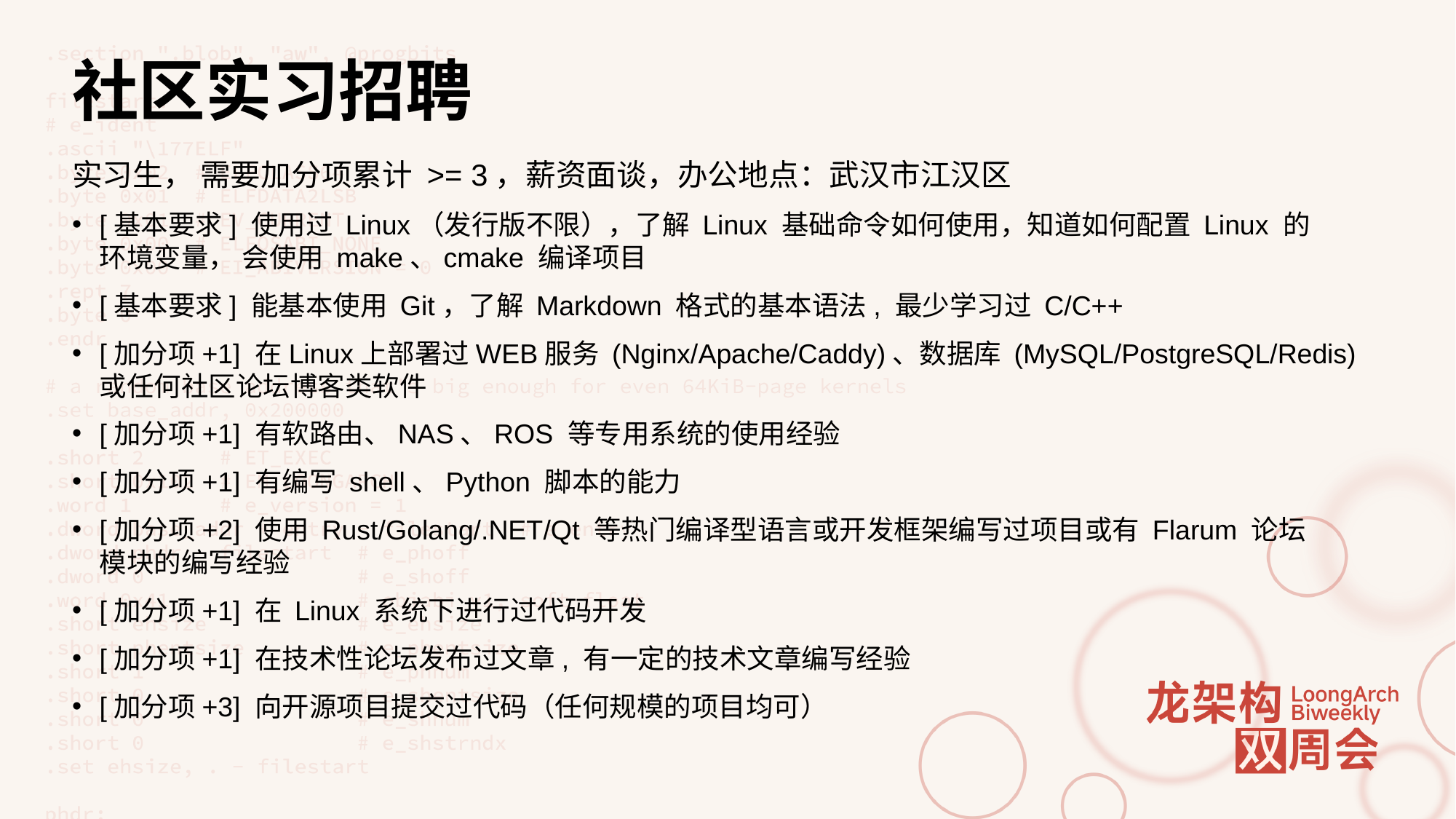

# 社区实习招聘
实习生， 需要加分项累计 >= 3，薪资面谈，办公地点：武汉市江汉区
[基本要求] 使用过 Linux（发行版不限），了解 Linux 基础命令如何使用，知道如何配置 Linux 的
环境变量， 会使用 make、cmake 编译项目
[基本要求] 能基本使用 Git，了解 Markdown 格式的基本语法, 最少学习过 C/C++
[加分项+1] 在Linux上部署过WEB服务 (Nginx/Apache/Caddy)、数据库 (MySQL/PostgreSQL/Redis)
或任何社区论坛博客类软件
[加分项+1] 有软路由、NAS、ROS 等专用系统的使用经验
[加分项+1] 有编写 shell、Python 脚本的能力
[加分项+2] 使用 Rust/Golang/.NET/Qt 等热门编译型语言或开发框架编写过项目或有 Flarum 论坛
模块的编写经验
[加分项+1] 在 Linux 系统下进行过代码开发
[加分项+1] 在技术性论坛发布过文章, 有一定的技术文章编写经验
[加分项+3] 向开源项目提交过代码（任何规模的项目均可）